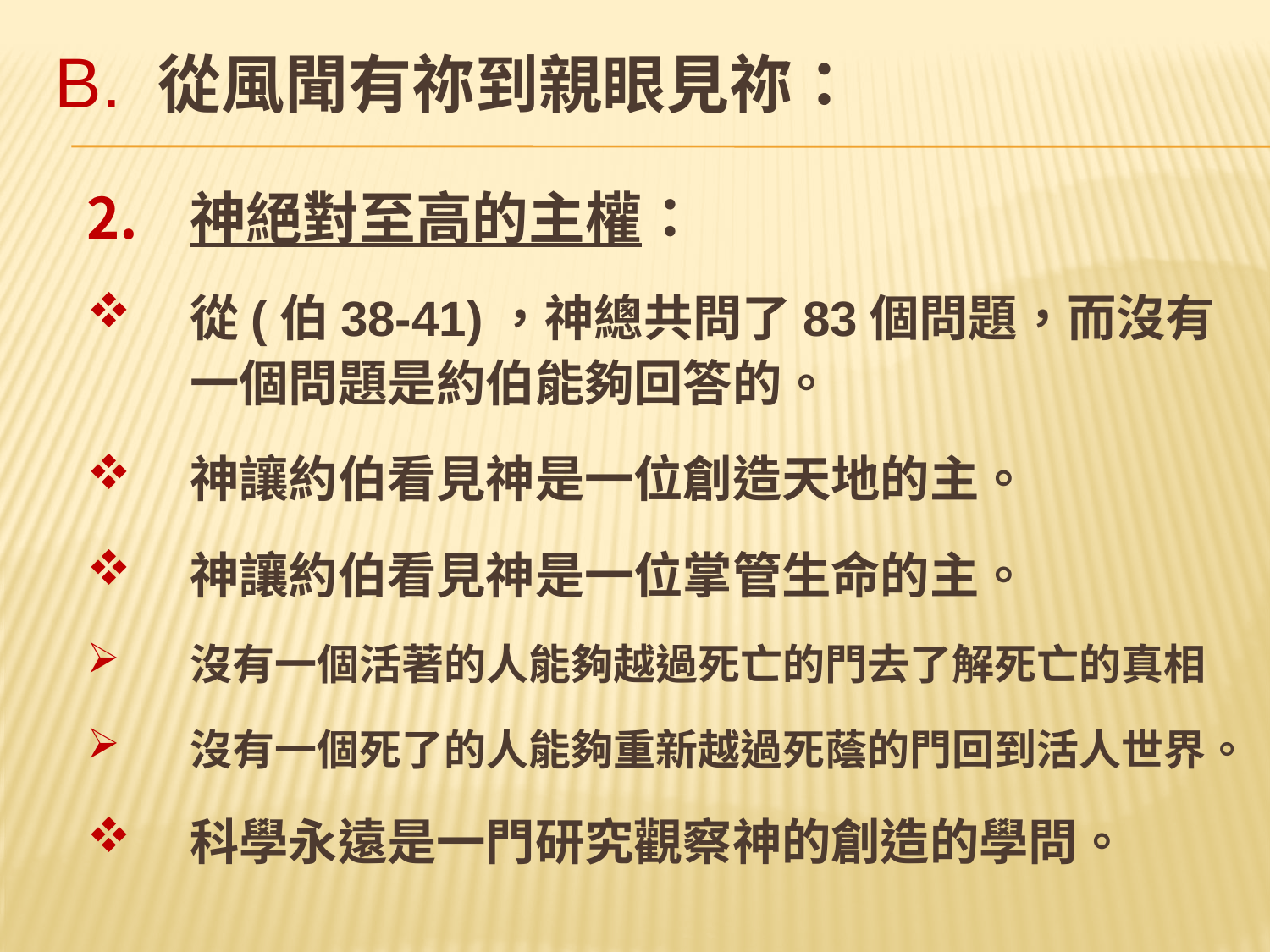

# B. 從風聞有祢到親眼見祢：
神絕對至高的主權：
從(伯38-41)，神總共問了83個問題，而沒有一個問題是約伯能夠回答的。
神讓約伯看見神是一位創造天地的主。
神讓約伯看見神是一位掌管生命的主。
沒有一個活著的人能夠越過死亡的門去了解死亡的真相
沒有一個死了的人能夠重新越過死蔭的門回到活人世界。
科學永遠是一門研究觀察神的創造的學問。